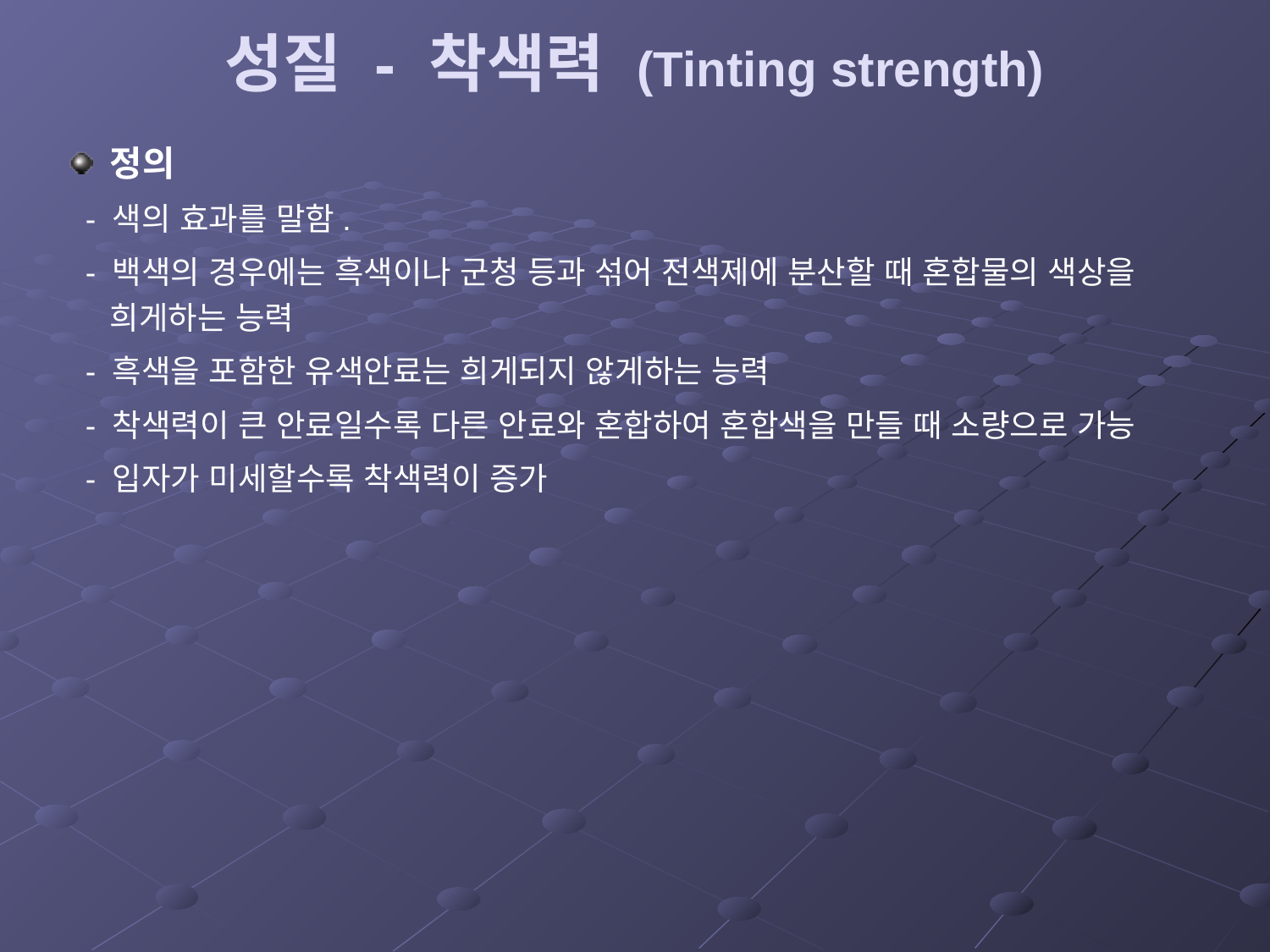

# 성질 - 착색력 (Tinting strength)
정의
  - 색의 효과를 말함.
  - 백색의 경우에는 흑색이나 군청 등과 섞어 전색제에 분산할 때 혼합물의 색상을 희게하는 능력
  - 흑색을 포함한 유색안료는 희게되지 않게하는 능력
  - 착색력이 큰 안료일수록 다른 안료와 혼합하여 혼합색을 만들 때 소량으로 가능
  - 입자가 미세할수록 착색력이 증가